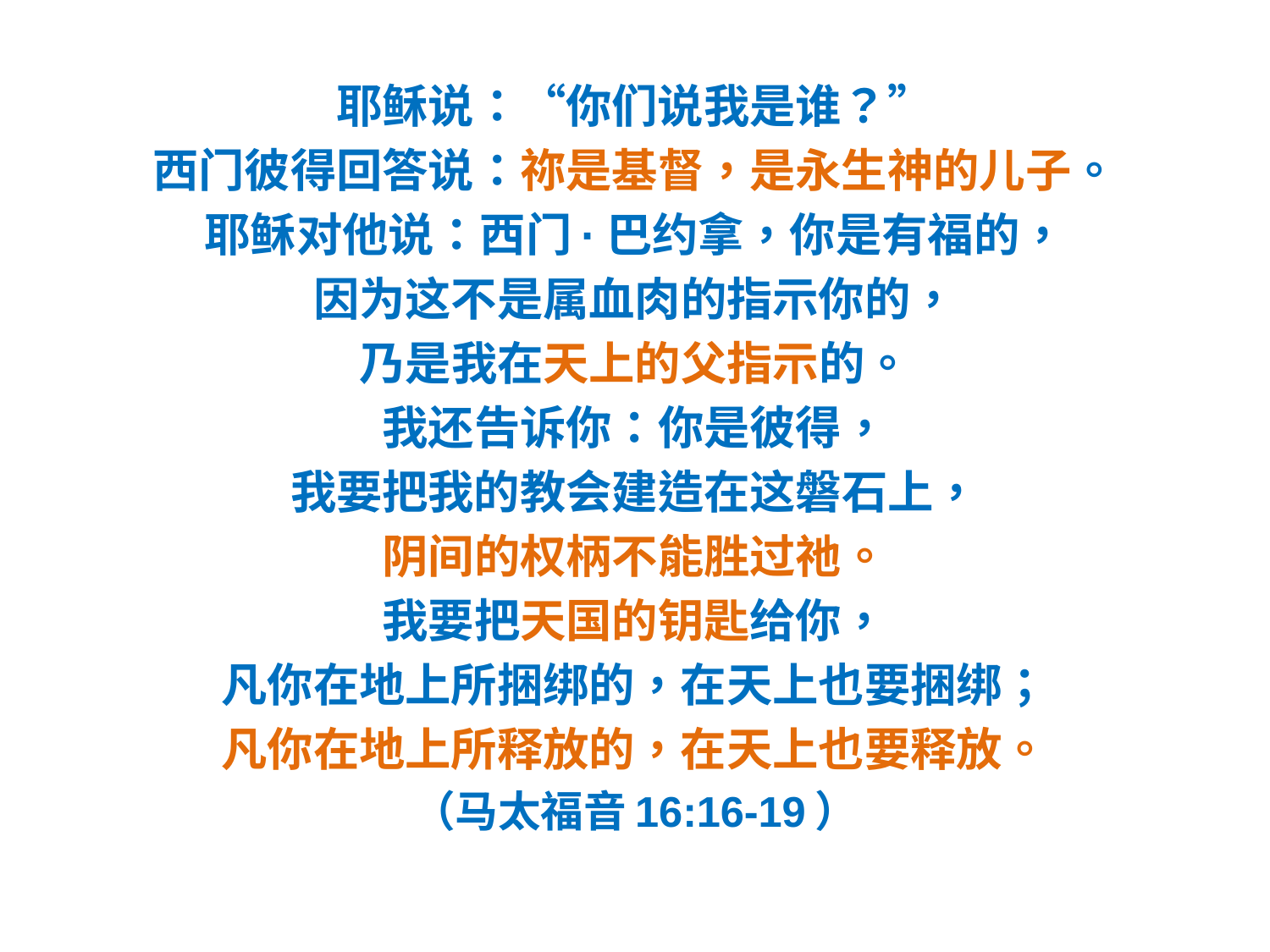

#
耶稣说：“你们说我是谁？”
西门彼得回答说：祢是基督，是永生神的儿子。
耶稣对他说：西门·巴约拿，你是有福的，
因为这不是属血肉的指示你的，
乃是我在天上的父指示的。
我还告诉你：你是彼得，
我要把我的教会建造在这磐石上，
阴间的权柄不能胜过祂。
我要把天国的钥匙给你，
凡你在地上所捆绑的，在天上也要捆绑；
凡你在地上所释放的，在天上也要释放。
（马太福音16:16-19）